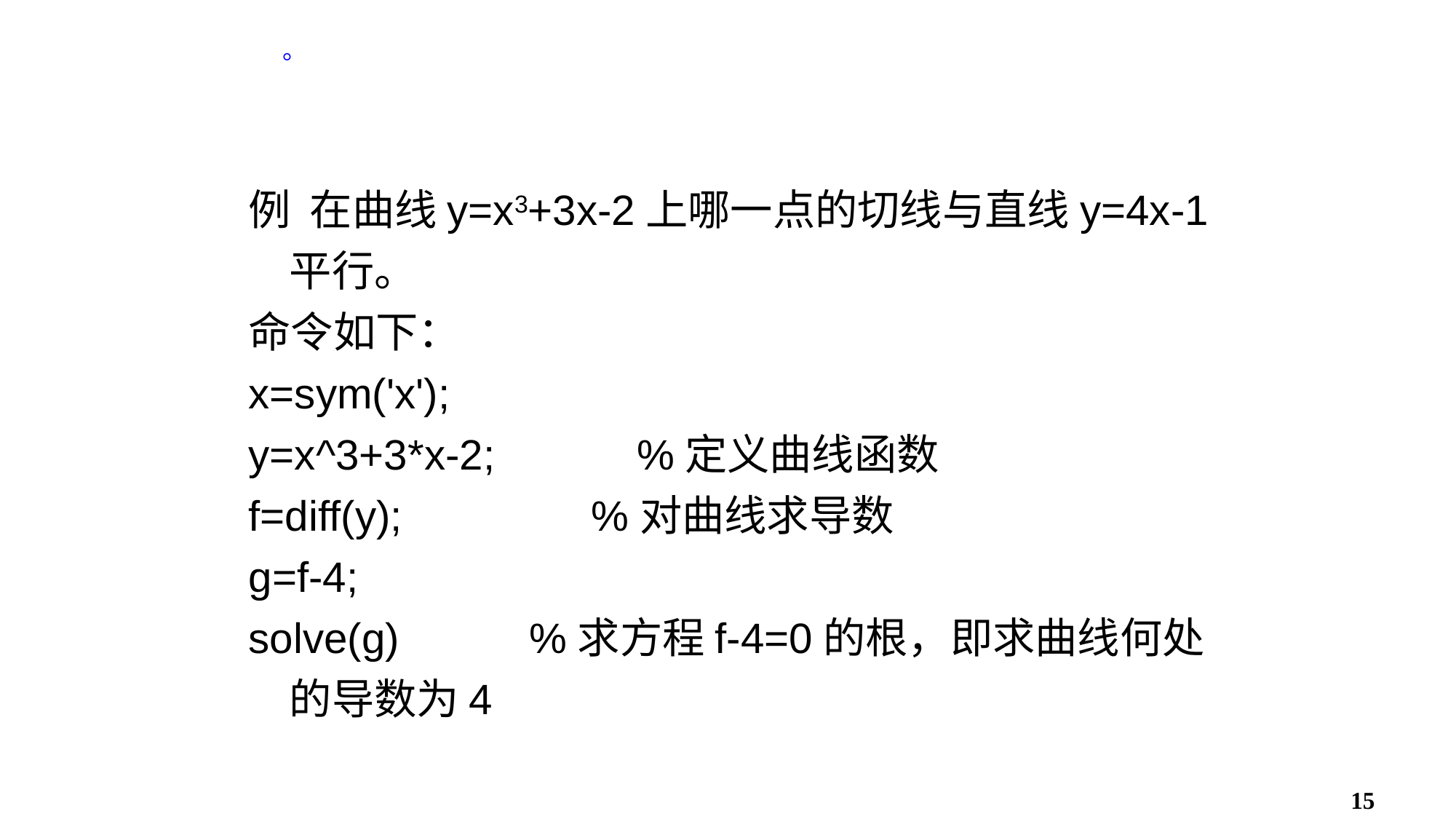

# 。
例  在曲线y=x3+3x-2上哪一点的切线与直线y=4x-1平行。
命令如下：
x=sym('x');
y=x^3+3*x-2;            %定义曲线函数
f=diff(y);                %对曲线求导数
g=f-4;
solve(g)           %求方程f-4=0的根，即求曲线何处的导数为4